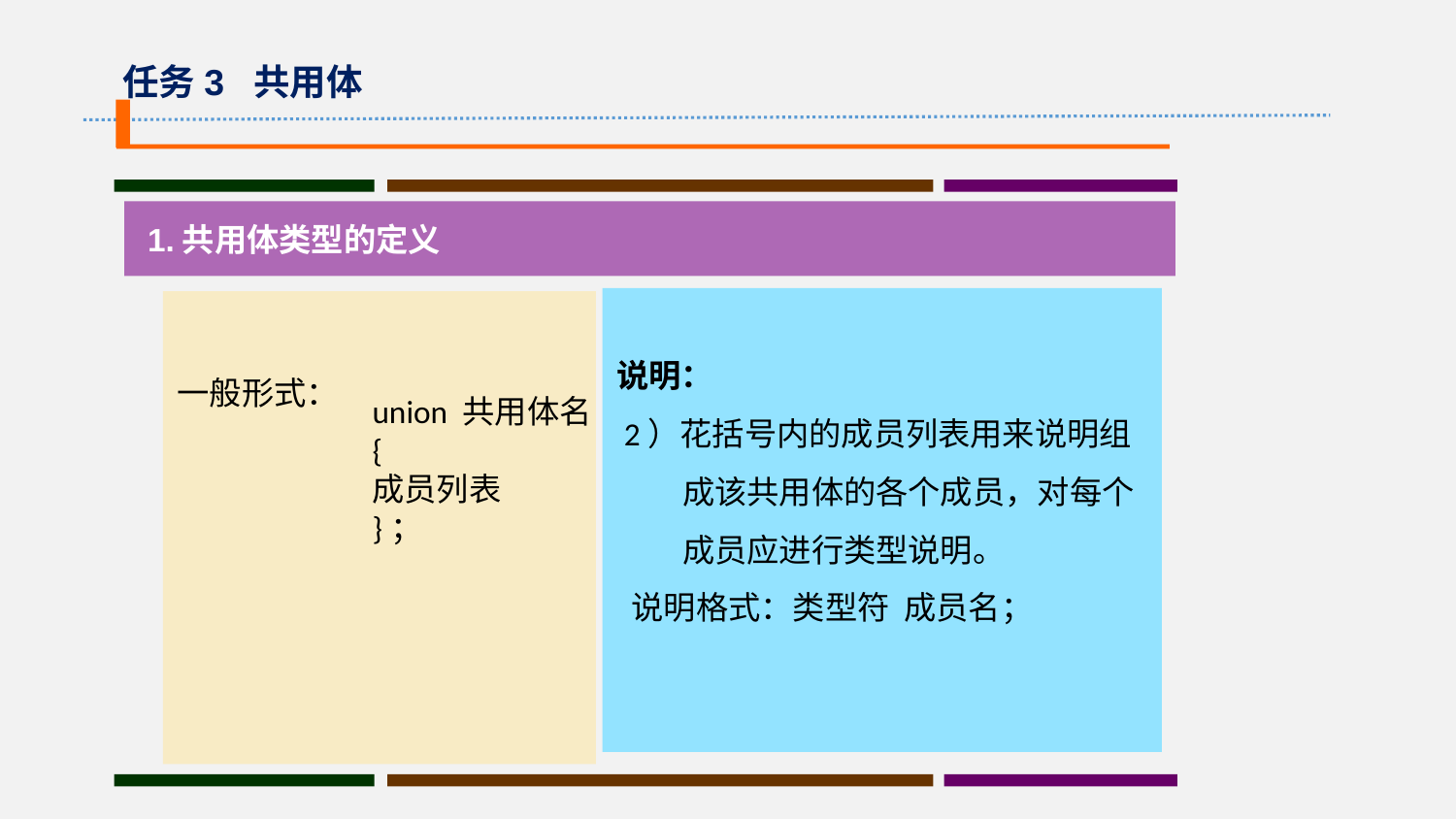

任务3  共用体

 1.共用体类型的定义

说明：
 2）花括号内的成员列表用来说明组
        成该共用体的各个成员，对每个
        成员应进行类型说明。
 说明格式：类型符  成员名；

一般形式：

union 共用体名
{
成员列表
}；